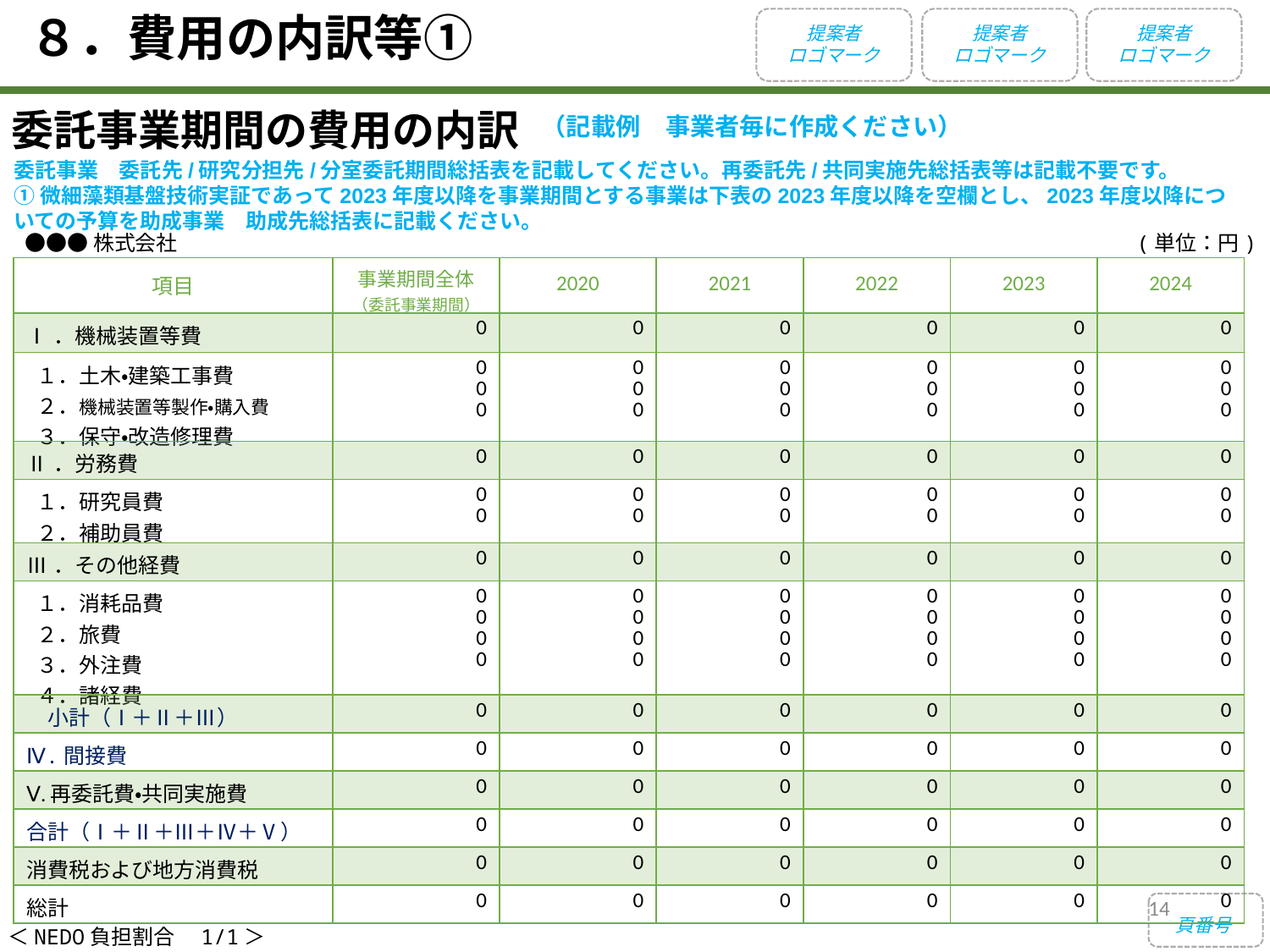

８．費用の内訳等①

提案者
ロゴマーク
提案者
ロゴマーク
提案者
ロゴマーク
委託事業期間の費用の内訳
（記載例　事業者毎に作成ください）
委託事業　委託先/研究分担先/分室委託期間総括表を記載してください。再委託先/共同実施先総括表等は記載不要です。
①微細藻類基盤技術実証であって2023年度以降を事業期間とする事業は下表の2023年度以降を空欄とし、2023年度以降についての予算を助成事業　助成先総括表に記載ください。
●●●株式会社
(単位：円)
| 項目 | 事業期間全体 （委託事業期間） | 2020 | 2021 | 2022 | 2023 | 2024 |
| --- | --- | --- | --- | --- | --- | --- |
| Ⅰ．機械装置等費 | 0 | 0 | 0 | 0 | 0 | 0 |
| １．土木・建築工事費 ２．機械装置等製作・購入費 ３．保守・改造修理費 | 0 0 0 | 0 0 0 | 0 0 0 | 0 0 0 | 0 0 0 | 0 0 0 |
| Ⅱ．労務費 | 0 | 0 | 0 | 0 | 0 | 0 |
| １．研究員費 ２．補助員費 | 0 0 | 0 0 | 0 0 | 0 0 | 0 0 | 0 0 |
| Ⅲ．その他経費 | 0 | 0 | 0 | 0 | 0 | 0 |
| １．消耗品費 ２．旅費 ３．外注費 ４．諸経費 | 0 0 0 0 | 0 0 0 0 | 0 0 0 0 | 0 0 0 0 | 0 0 0 0 | 0 0 0 0 |
| 小計（Ⅰ＋Ⅱ＋Ⅲ） | 0 | 0 | 0 | 0 | 0 | 0 |
| Ⅳ.間接費 | 0 | 0 | 0 | 0 | 0 | 0 |
| Ⅴ.再委託費・共同実施費 | 0 | 0 | 0 | 0 | 0 | 0 |
| 合計（Ⅰ＋Ⅱ＋Ⅲ＋Ⅳ＋Ⅴ） | 0 | 0 | 0 | 0 | 0 | 0 |
| 消費税および地方消費税 | 0 | 0 | 0 | 0 | 0 | 0 |
| 総計 | 0 | 0 | 0 | 0 | 0 | 0 |
14

頁番号
＜NEDO負担割合　1/1＞